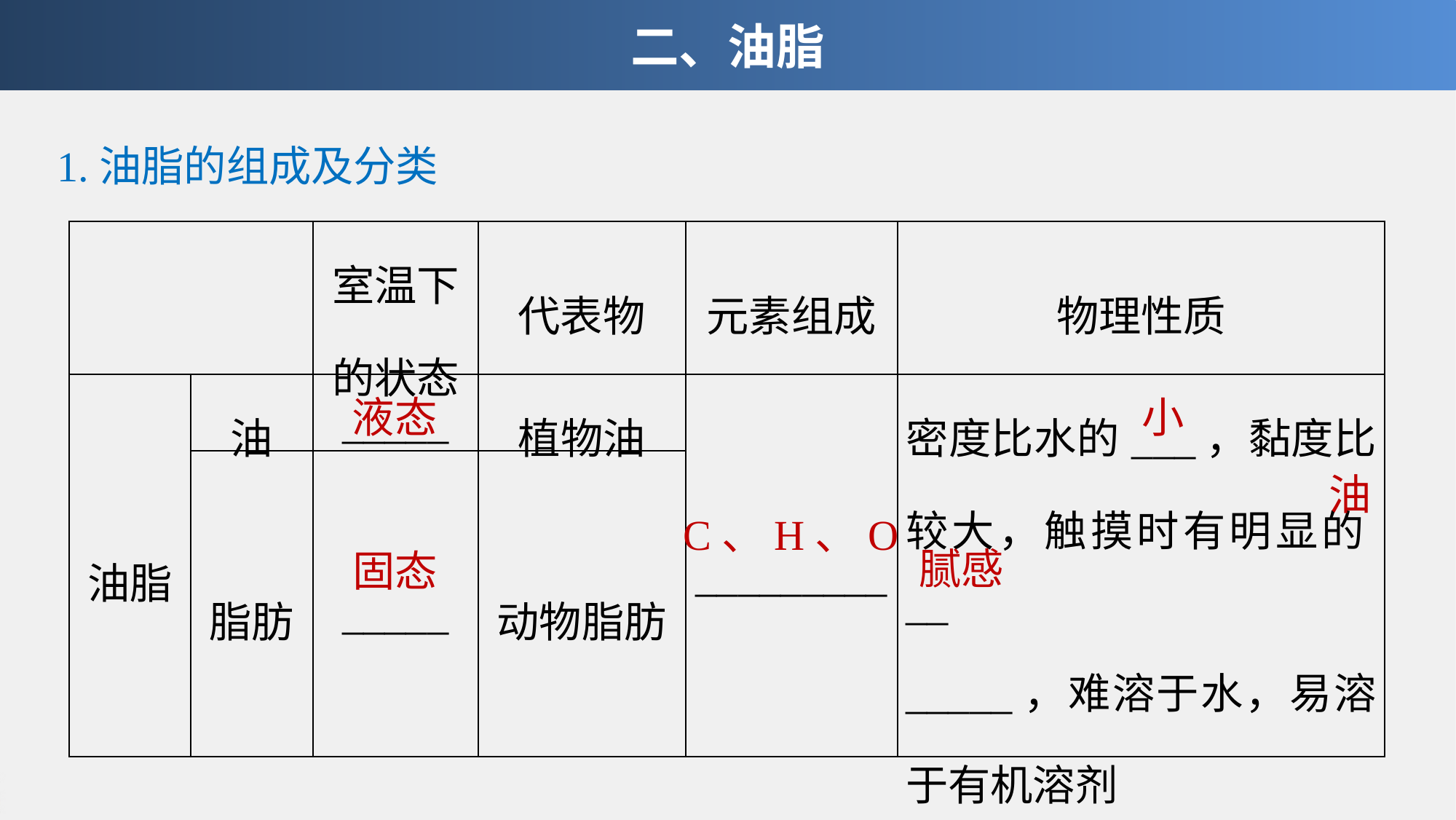

二、油脂
1.油脂的组成及分类
|  |  | 室温下 的状态 | 代表物 | 元素组成 | 物理性质 |
| --- | --- | --- | --- | --- | --- |
| 油脂 | 油 | \_\_\_\_\_ | 植物油 | \_\_\_\_\_\_\_\_\_ | 密度比水的\_\_\_，黏度比较大，触摸时有明显的\_\_ \_\_\_\_\_，难溶于水，易溶于有机溶剂 |
|  | 脂肪 | \_\_\_\_\_ | 动物脂肪 |  |  |
液态
小
油
C、H、O
腻感
固态